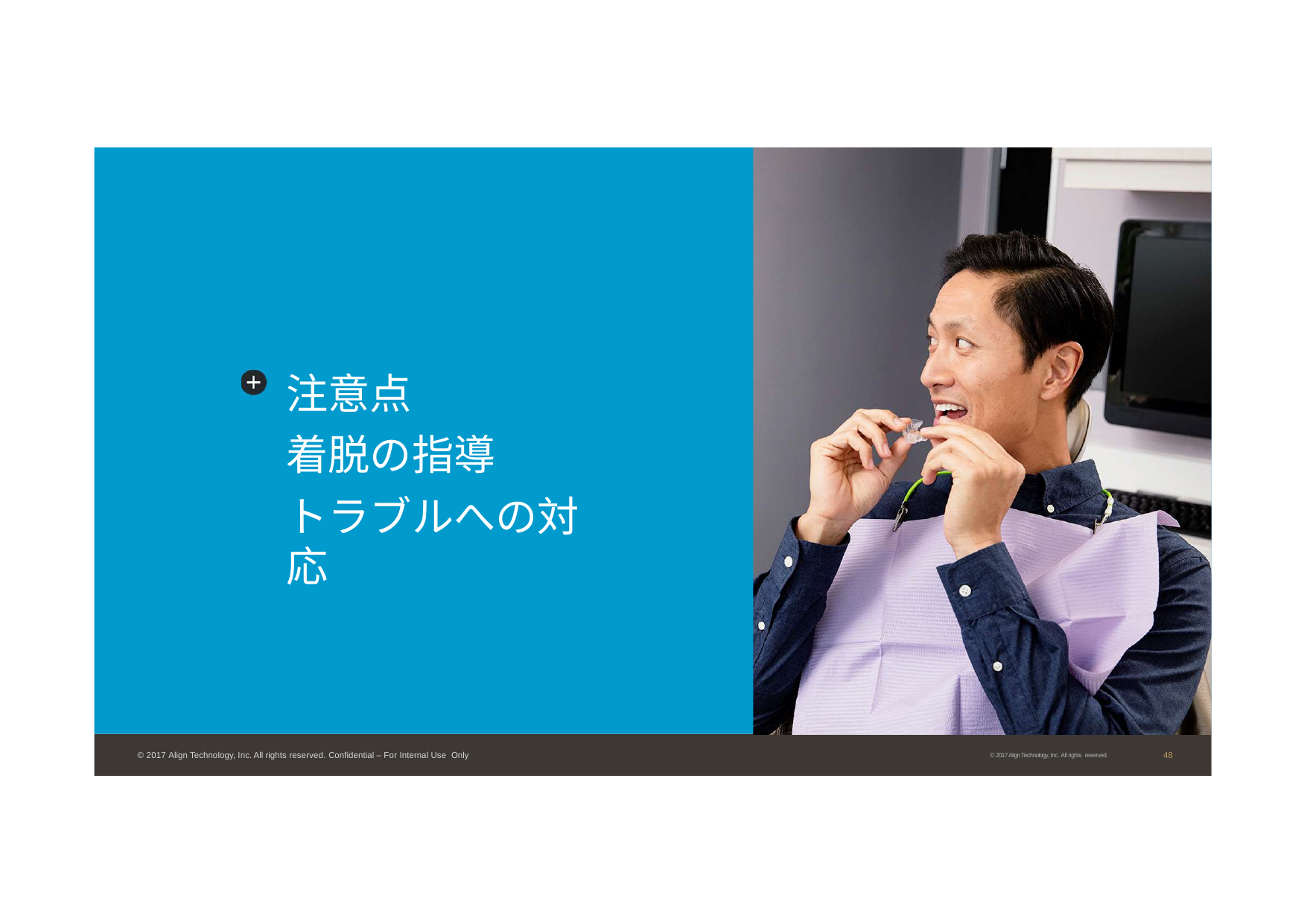

注意点
着脱の指導
トラブルへの対応

48
© 2017 Align Technology, Inc. All rights reserved. Confidential – For Internal Use Only
© 2017 Align Technology, Inc. All rights reserved.